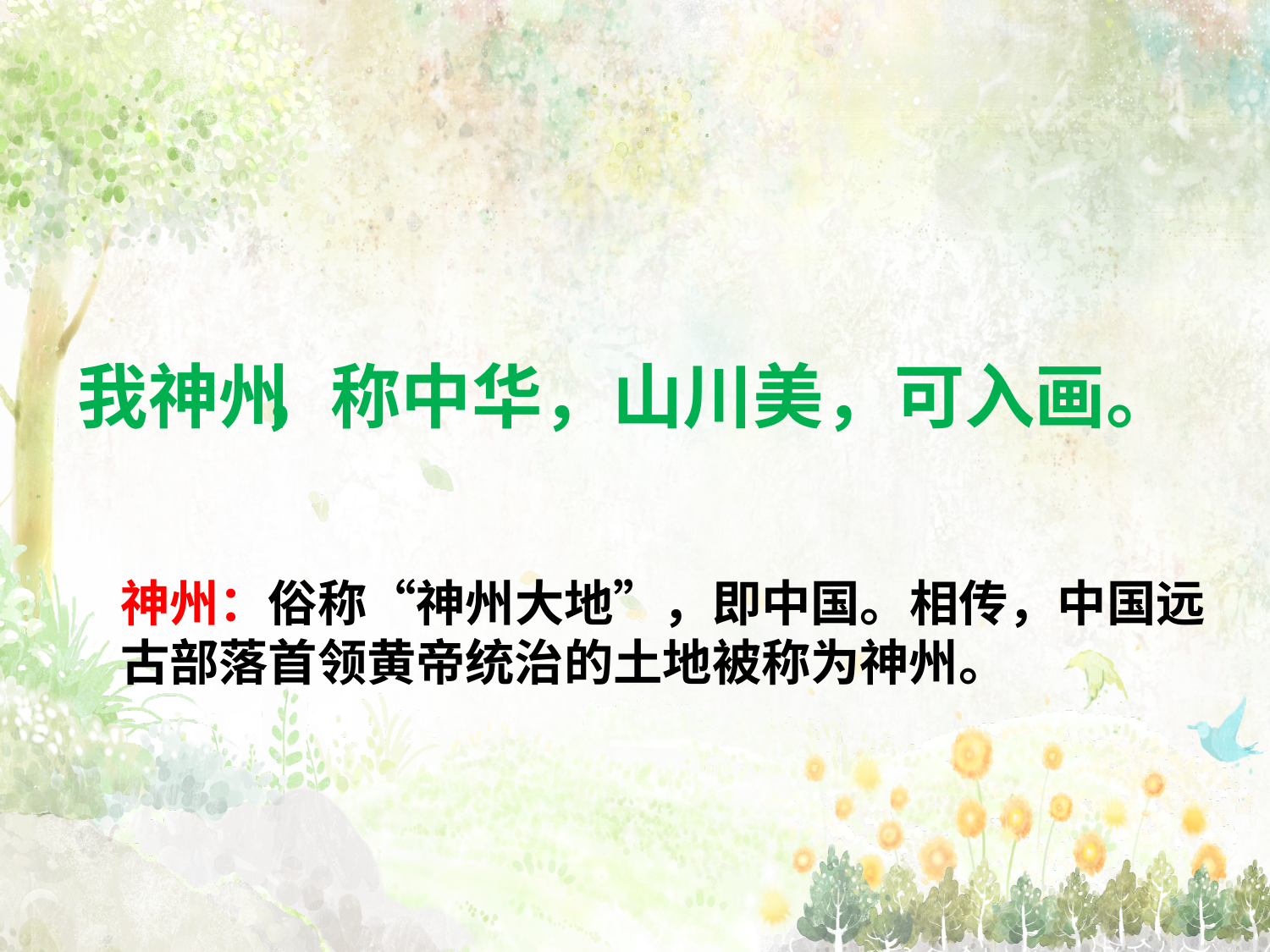

神州
我       ，称中华，山川美，可入画。
神州：俗称“神州大地”，即中国。相传，中国远
古部落首领黄帝统治的土地被称为神州。